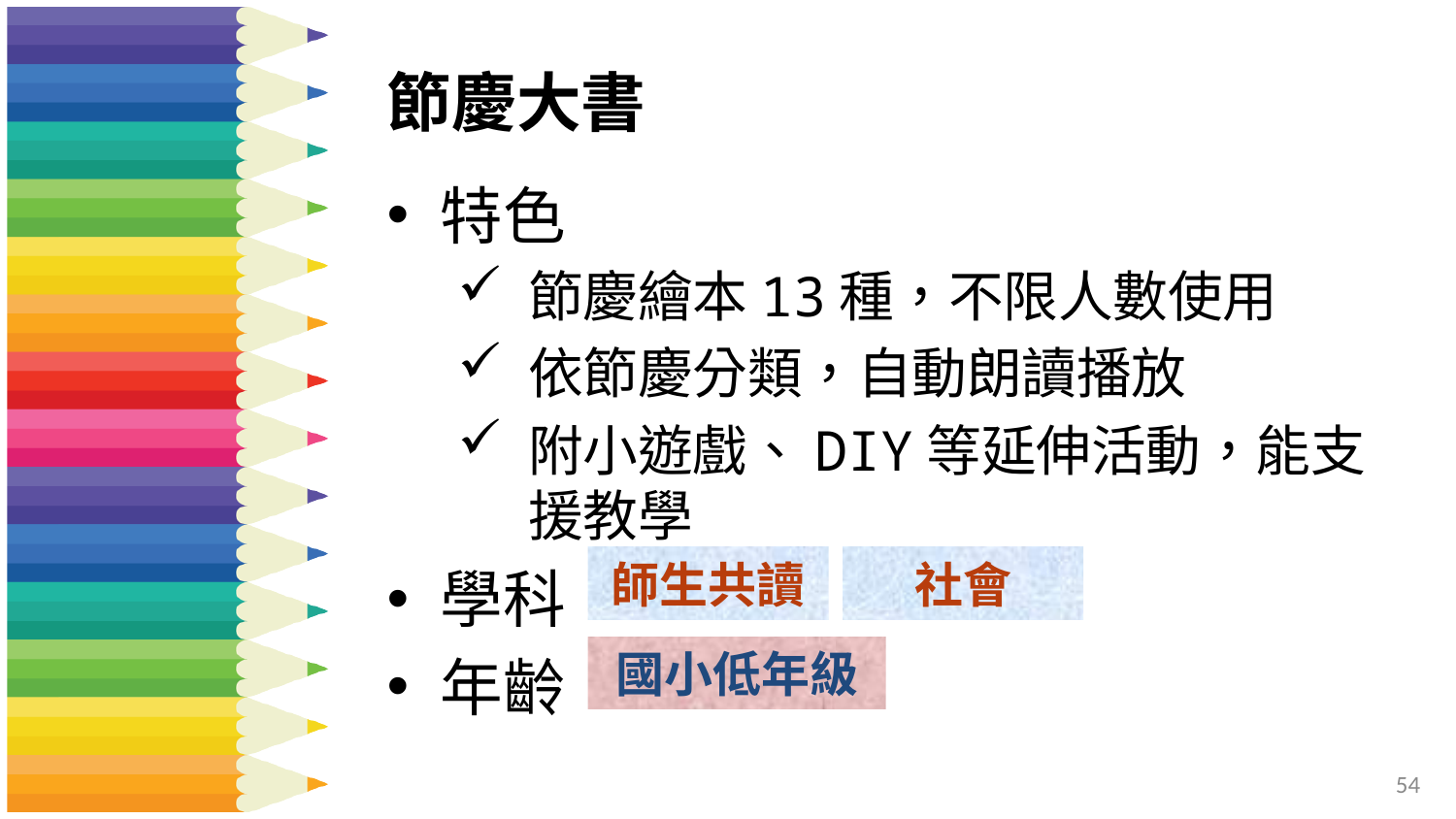

# 節慶大書
特色
節慶繪本13種，不限人數使用
依節慶分類，自動朗讀播放
附小遊戲、DIY等延伸活動，能支援教學
學科
年齡

社會
師生共讀
國小低年級
54